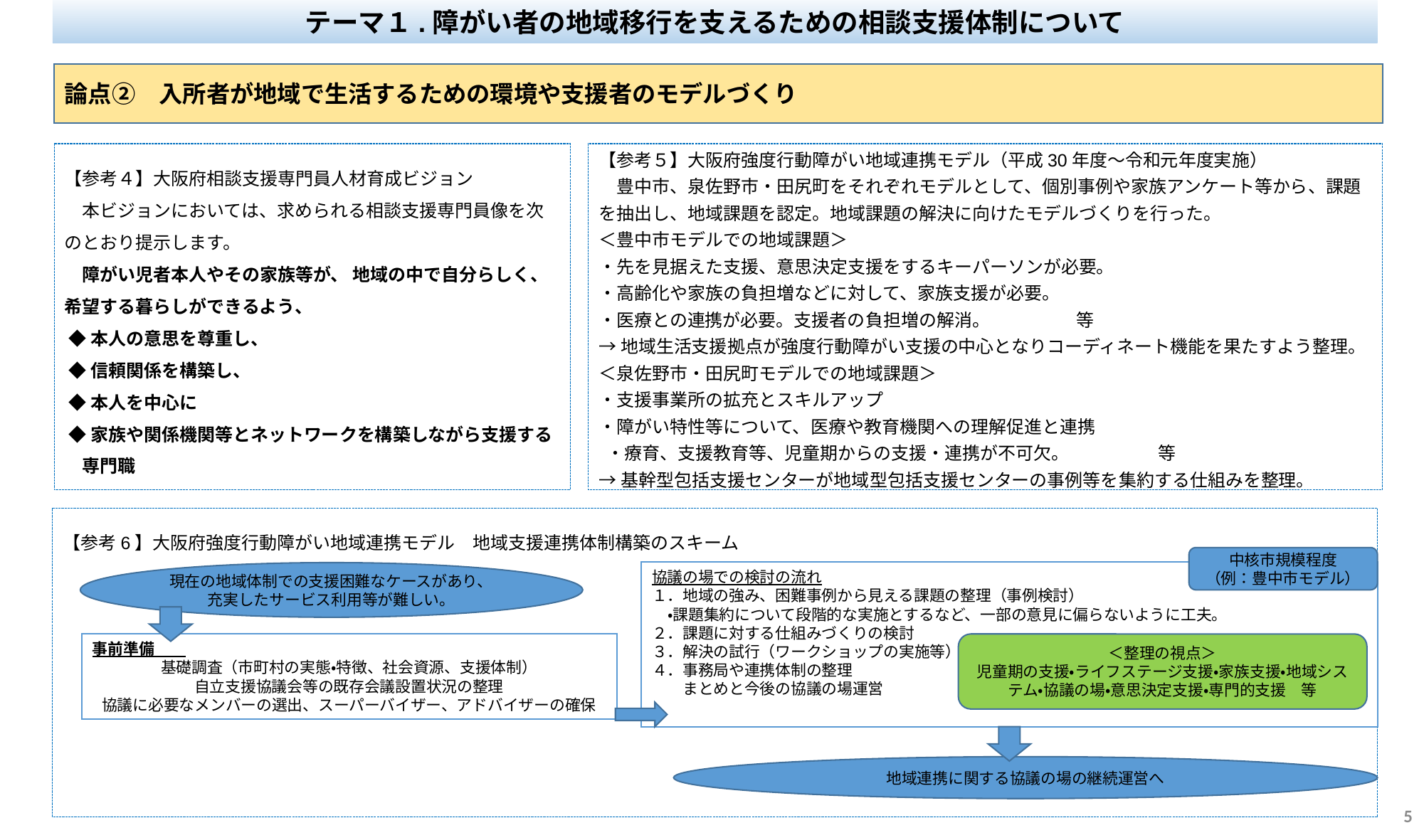

テーマ１.障がい者の地域移行を支えるための相談支援体制について
論点②　入所者が地域で生活するための環境や支援者のモデルづくり
【参考４】大阪府相談支援専門員人材育成ビジョン
　本ビジョンにおいては、求められる相談支援専門員像を次のとおり提示します。
　障がい児者本人やその家族等が、 地域の中で自分らしく、希望する暮らしができるよう、
 ◆本人の意思を尊重し、
 ◆信頼関係を構築し、
 ◆本人を中心に
 ◆家族や関係機関等とネットワークを構築しながら支援する
　専門職
【参考５】大阪府強度行動障がい地域連携モデル（平成30年度～令和元年度実施）
　豊中市、泉佐野市・田尻町をそれぞれモデルとして、個別事例や家族アンケート等から、課題を抽出し、地域課題を認定。地域課題の解決に向けたモデルづくりを行った。
＜豊中市モデルでの地域課題＞
・先を見据えた支援、意思決定支援をするキーパーソンが必要。
・高齢化や家族の負担増などに対して、家族支援が必要。
・医療との連携が必要。支援者の負担増の解消。　　    　　等
→地域生活支援拠点が強度行動障がい支援の中心となりコーディネート機能を果たすよう整理。
＜泉佐野市・田尻町モデルでの地域課題＞
・支援事業所の拡充とスキルアップ
・障がい特性等について、医療や教育機関への理解促進と連携
 ・療育、支援教育等、児童期からの支援・連携が不可欠。　　　　　等
→基幹型包括支援センターが地域型包括支援センターの事例等を集約する仕組みを整理。
【参考6】大阪府強度行動障がい地域連携モデル　地域支援連携体制構築のスキーム

中核市規模程度
（例：豊中市モデル）
協議の場での検討の流れ
１．地域の強み、困難事例から見える課題の整理（事例検討）
・課題集約について段階的な実施とするなど、一部の意見に偏らないように工夫。
２．課題に対する仕組みづくりの検討
３．解決の試行（ワークショップの実施等）
４．事務局や連携体制の整理
　　まとめと今後の協議の場運営
現在の地域体制での支援困難なケースがあり、
充実したサービス利用等が難しい。

＜整理の視点＞
児童期の支援・ライフステージ支援・家族支援・地域システム・協議の場・意思決定支援・専門的支援　等
事前準備
基礎調査（市町村の実態・特徴、社会資源、支援体制）
自立支援協議会等の既存会議設置状況の整理
協議に必要なメンバーの選出、スーパーバイザー、アドバイザーの確保

地域連携に関する協議の場の継続運営へ
5